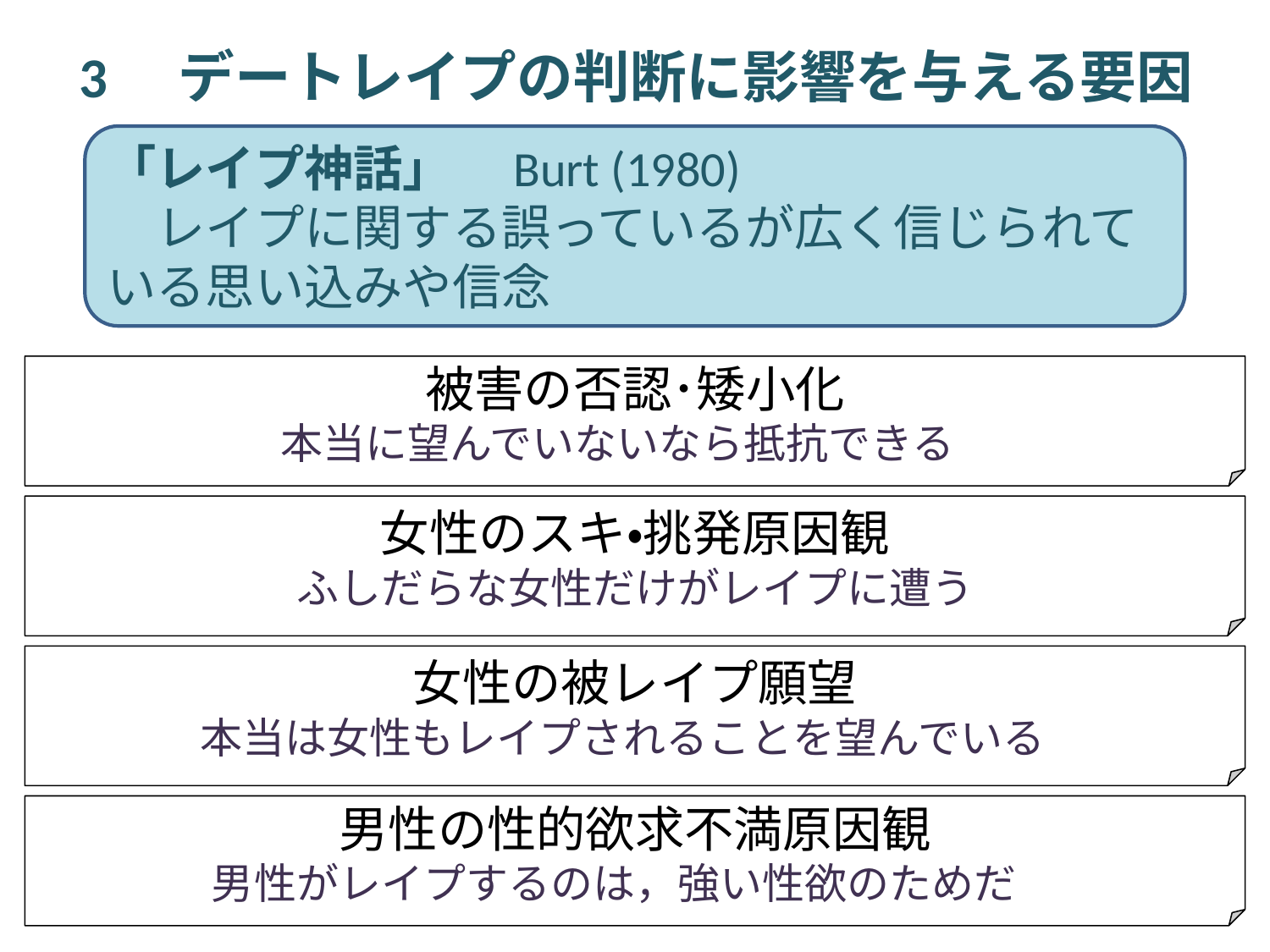

# 3　デートレイプの判断に影響を与える要因
「レイプ神話」　Burt (1980)
　レイプに関する誤っているが広く信じられている思い込みや信念
被害の否認･矮小化
本当に望んでいないなら抵抗できる
女性のスキ・挑発原因観
ふしだらな女性だけがレイプに遭う
女性の被レイプ願望
本当は女性もレイプされることを望んでいる
男性の性的欲求不満原因観
男性がレイプするのは，強い性欲のためだ
4